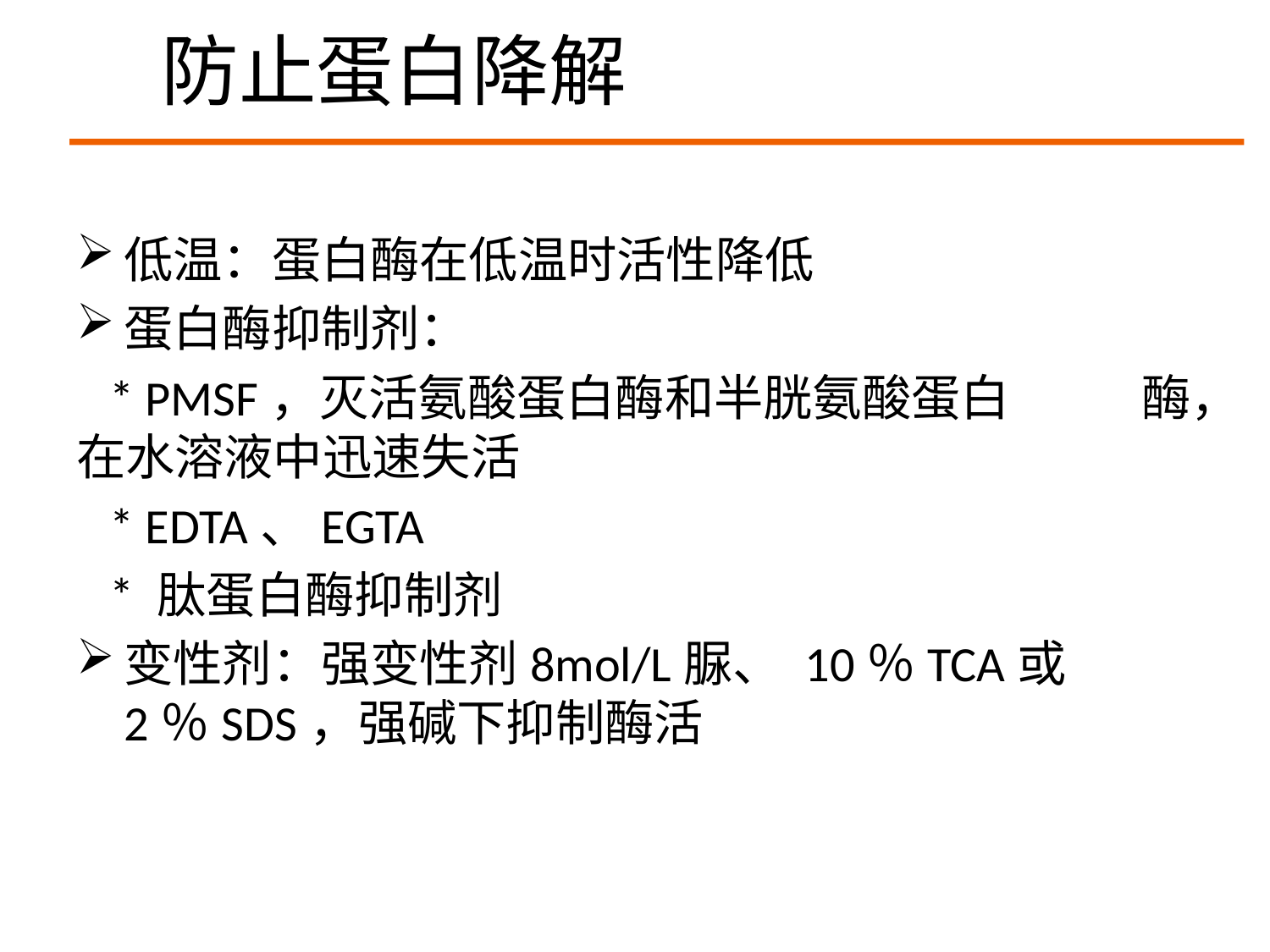

防止蛋白降解

低温：蛋白酶在低温时活性降低
蛋白酶抑制剂：
   * PMSF，灭活氨酸蛋白酶和半胱氨酸蛋白            酶，在水溶液中迅速失活
   * EDTA、EGTA
   * 肽蛋白酶抑制剂
变性剂：强变性剂8mol/L脲、 10％TCA或2％SDS，强碱下抑制酶活